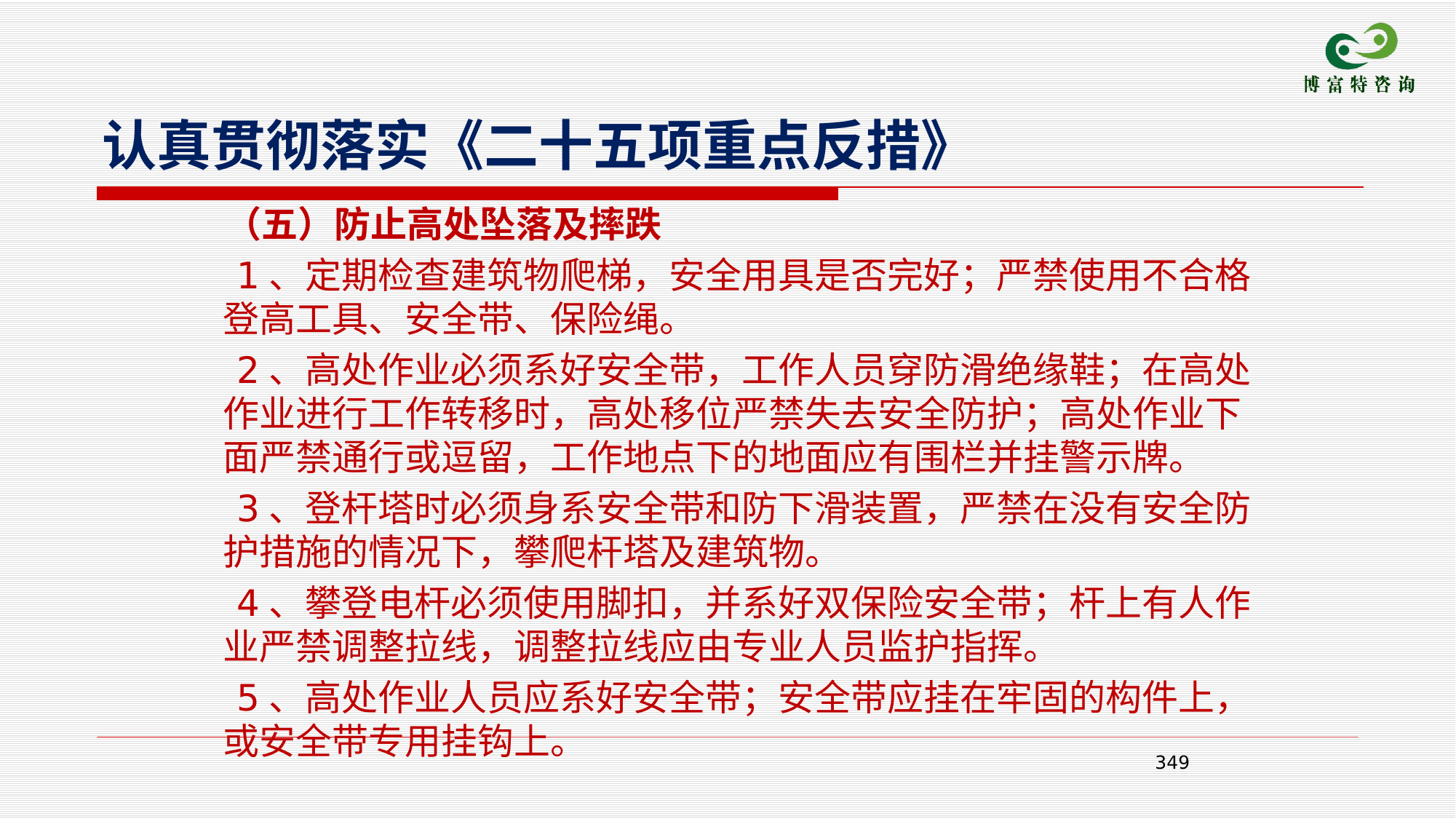

认真贯彻落实《二十五项重点反措》
      （五）防止高处坠落及摔跌
      1、定期检查建筑物爬梯，安全用具是否完好；严禁使用不合格登高工具、安全带、保险绳。
      2、高处作业必须系好安全带，工作人员穿防滑绝缘鞋；在高处作业进行工作转移时，高处移位严禁失去安全防护；高处作业下面严禁通行或逗留，工作地点下的地面应有围栏并挂警示牌。
      3、登杆塔时必须身系安全带和防下滑装置，严禁在没有安全防护措施的情况下，攀爬杆塔及建筑物。
      4、攀登电杆必须使用脚扣，并系好双保险安全带；杆上有人作业严禁调整拉线，调整拉线应由专业人员监护指挥。
      5、高处作业人员应系好安全带；安全带应挂在牢固的构件上，或安全带专用挂钩上。

349